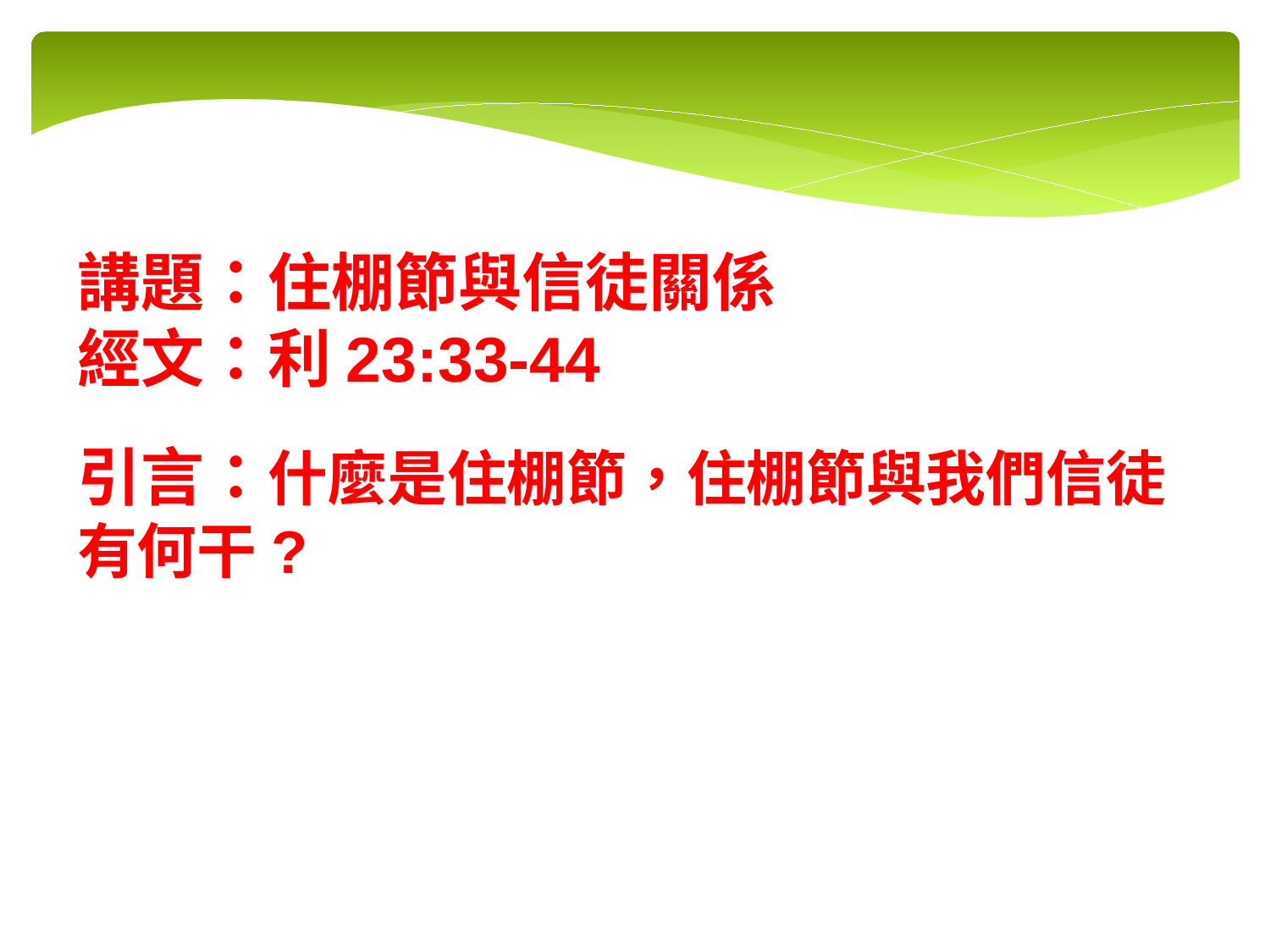

講題：住棚節與信徒關係
經文：利23:33-44
引言：什麼是住棚節，住棚節與我們信徒有何干?